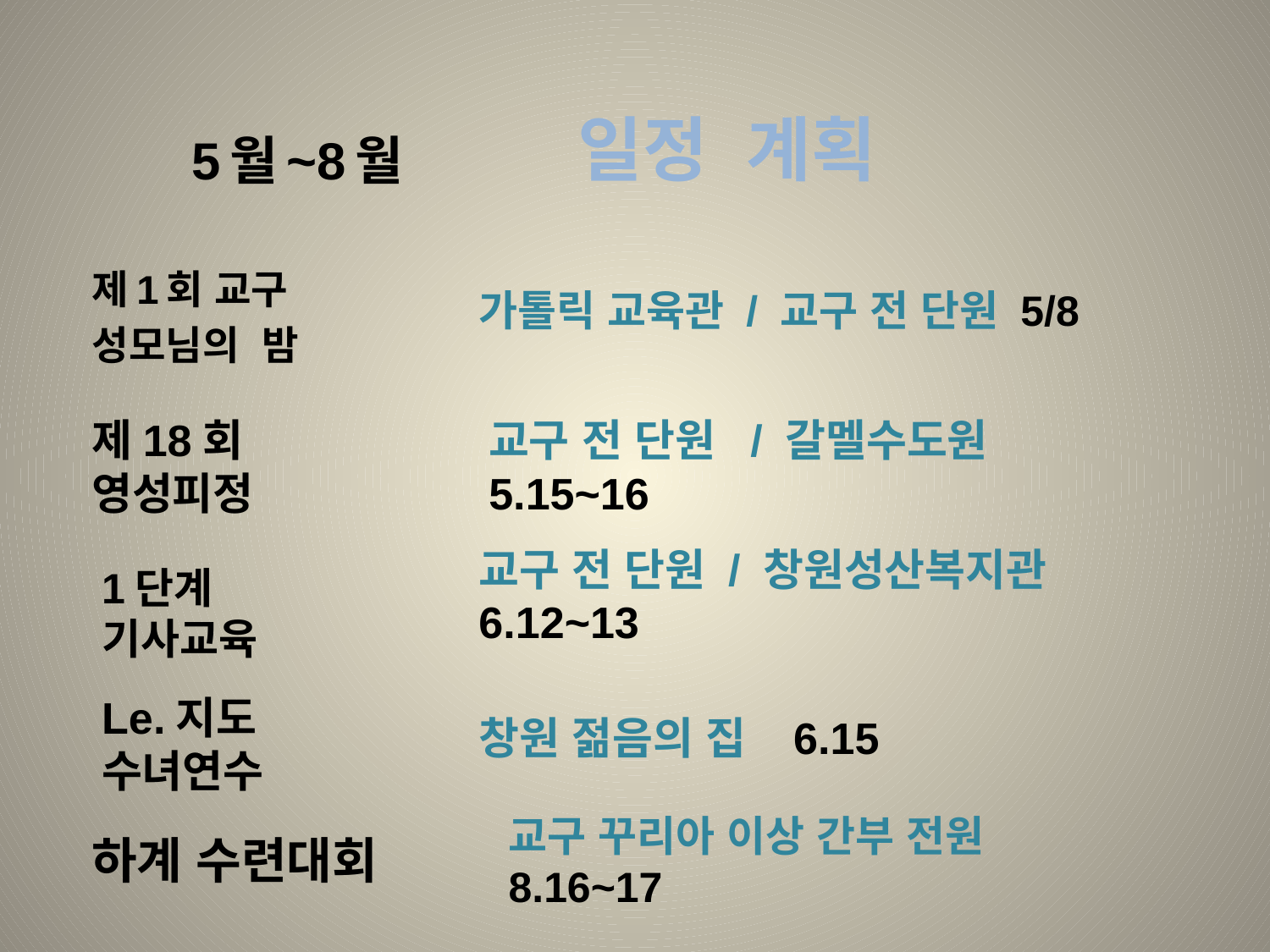

# 5월~8월
일정  계획
제1회 교구
성모님의  밤
가톨릭 교육관 / 교구 전 단원 5/8
제18회
영성피정
교구 전 단원  / 갈멜수도원   5.15~16
교구 전 단원 / 창원성산복지관 6.12~13
1단계
기사교육
Le.지도
수녀연수
창원 젊음의 집   6.15
교구 꾸리아 이상 간부 전원 8.16~17
하계 수련대회